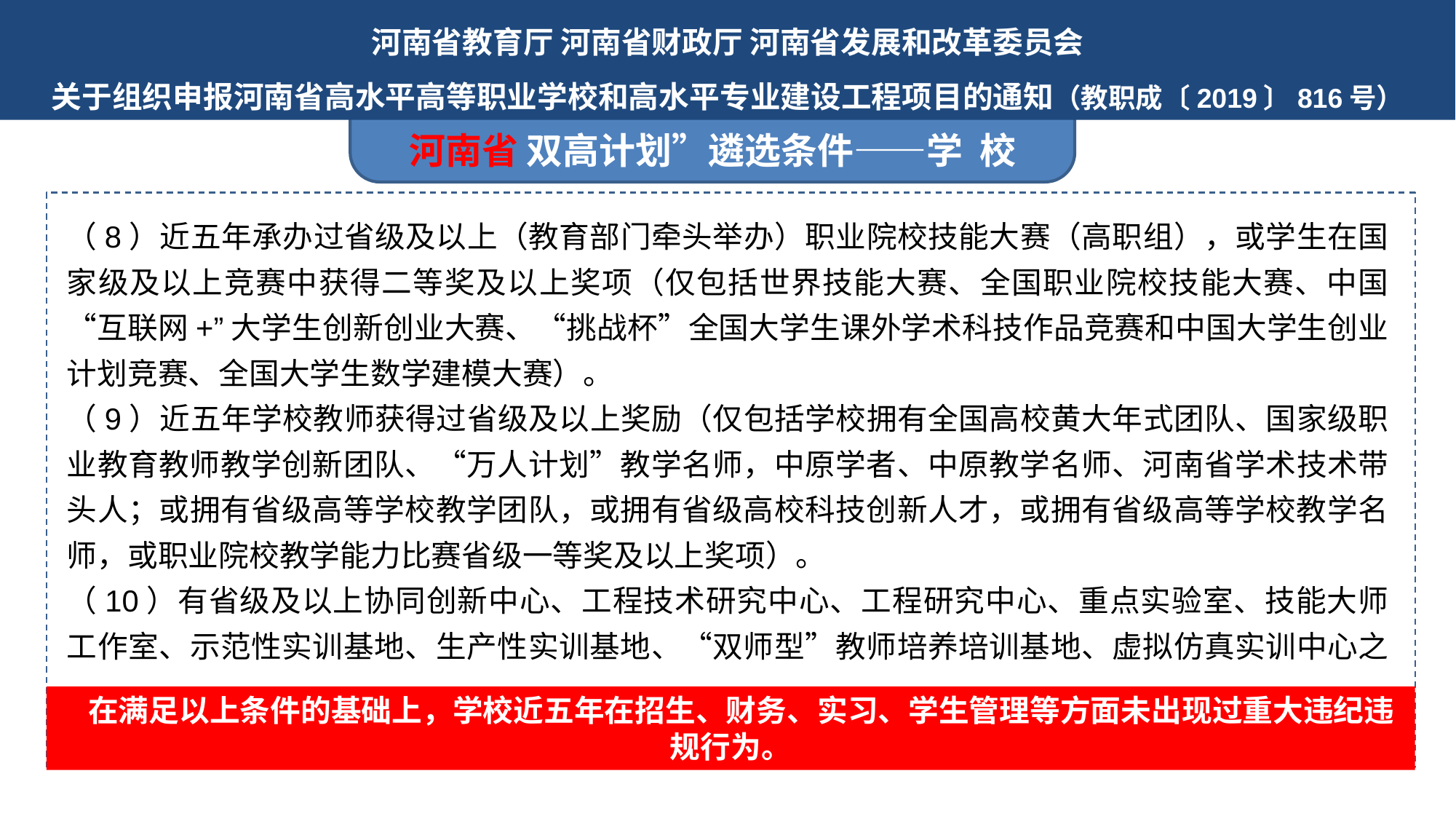

河南省教育厅 河南省财政厅 河南省发展和改革委员会
关于组织申报河南省高水平高等职业学校和高水平专业建设工程项目的通知（教职成〔2019〕816号）

河南省 双高计划”遴选条件——学  校

（8）近五年承办过省级及以上（教育部门牵头举办）职业院校技能大赛（高职组），或学生在国家级及以上竞赛中获得二等奖及以上奖项（仅包括世界技能大赛、全国职业院校技能大赛、中国“互联网+”大学生创新创业大赛、“挑战杯”全国大学生课外学术科技作品竞赛和中国大学生创业计划竞赛、全国大学生数学建模大赛）。
（9）近五年学校教师获得过省级及以上奖励（仅包括学校拥有全国高校黄大年式团队、国家级职业教育教师教学创新团队、“万人计划”教学名师，中原学者、中原教学名师、河南省学术技术带头人；或拥有省级高等学校教学团队，或拥有省级高校科技创新人才，或拥有省级高等学校教学名师，或职业院校教学能力比赛省级一等奖及以上奖项）。
（10）有省级及以上协同创新中心、工程技术研究中心、工程研究中心、重点实验室、技能大师工作室、示范性实训基地、生产性实训基地、“双师型”教师培养培训基地、虚拟仿真实训中心之一。

  在满足以上条件的基础上，学校近五年在招生、财务、实习、学生管理等方面未出现过重大违纪违规行为。